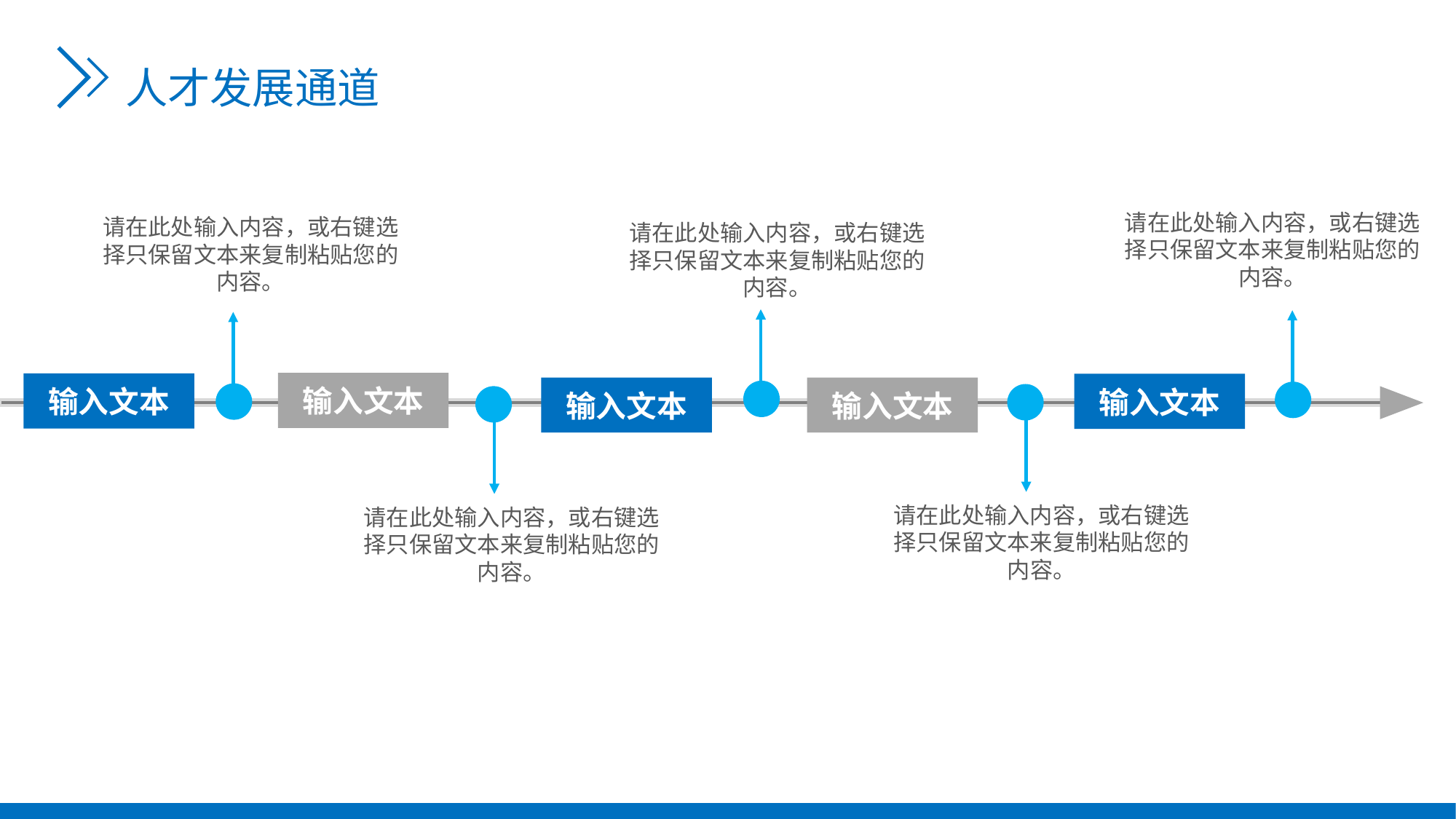

人才发展通道
请在此处输入内容，或右键选择只保留文本来复制粘贴您的内容。
请在此处输入内容，或右键选择只保留文本来复制粘贴您的内容。
请在此处输入内容，或右键选择只保留文本来复制粘贴您的内容。

输入文本
输入文本
输入文本
输入文本
输入文本

请在此处输入内容，或右键选择只保留文本来复制粘贴您的内容。
请在此处输入内容，或右键选择只保留文本来复制粘贴您的内容。